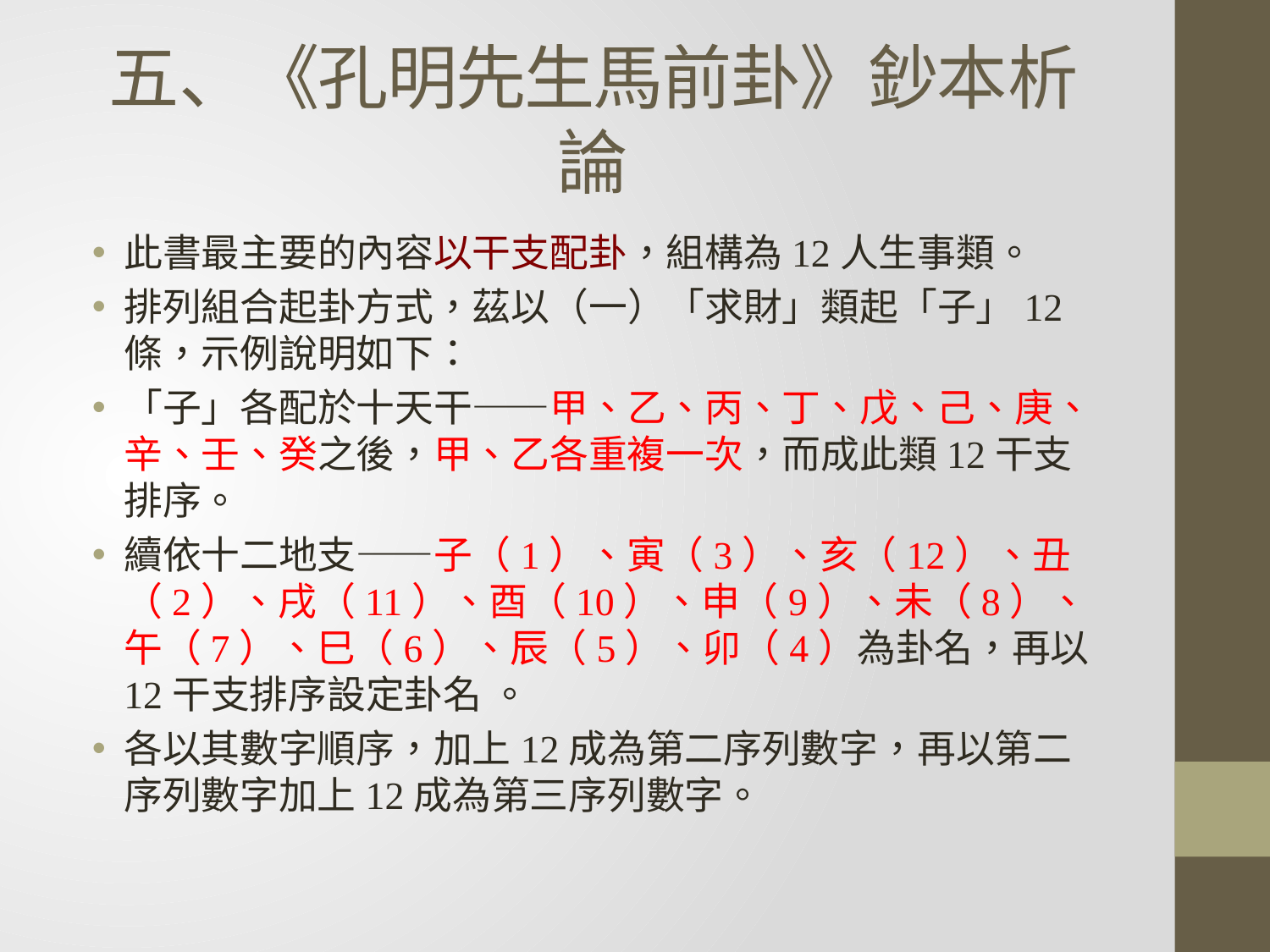

# 五、《孔明先生馬前卦》鈔本析論
此書最主要的內容以干支配卦，組構為12人生事類。
排列組合起卦方式，茲以（一）「求財」類起「子」12條，示例說明如下：
「子」各配於十天干——甲、乙、丙、丁、戊、己、庚、辛、壬、癸之後，甲、乙各重複一次，而成此類12干支排序。
續依十二地支——子（1）、寅（3）、亥（12）、丑（2）、戌（11）、酉（10）、申（9）、未（8）、午（7）、巳（6）、辰（5）、卯（4）為卦名，再以12干支排序設定卦名 。
各以其數字順序，加上12成為第二序列數字，再以第二序列數字加上12成為第三序列數字。